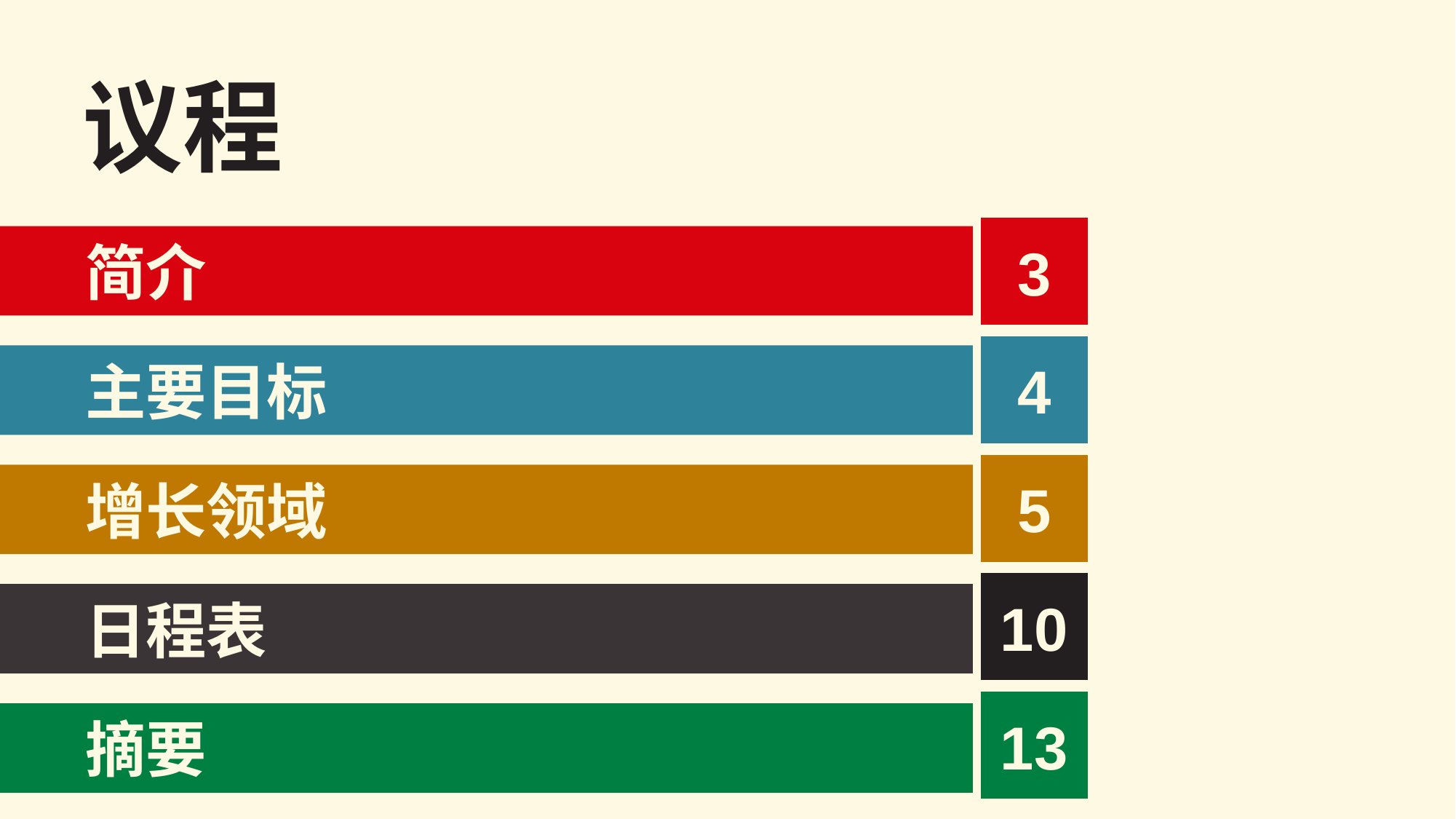

# 议程
3
简介
4
主要目标
5
增长领域
10
日程表
13
摘要